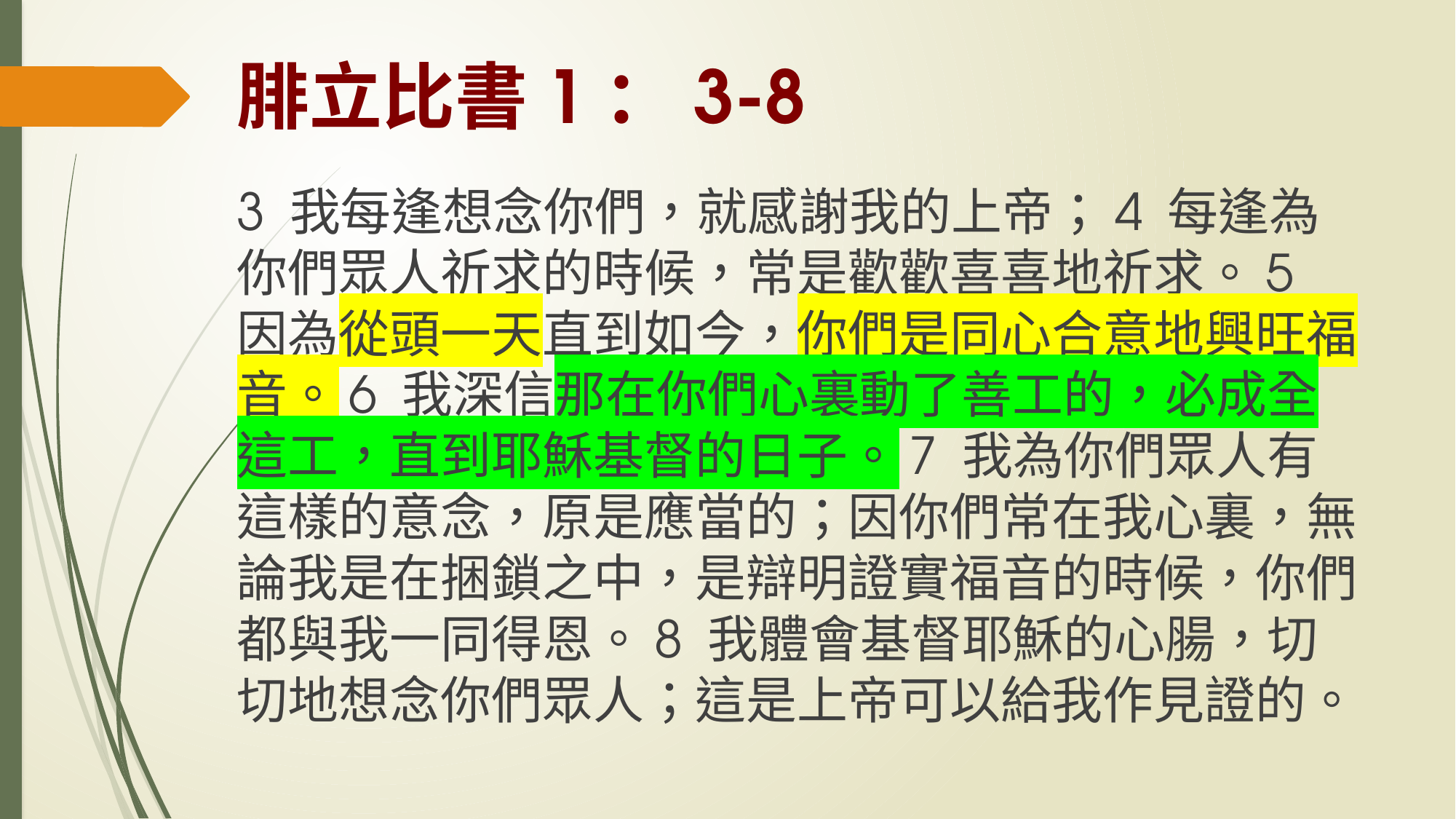

# 腓立比書1：3-8
3 我每逢想念你們，就感謝我的上帝；4 每逢為你們眾人祈求的時候，常是歡歡喜喜地祈求。5 因為從頭一天直到如今，你們是同心合意地興旺福音。6 我深信那在你們心裏動了善工的，必成全這工，直到耶穌基督的日子。7 我為你們眾人有這樣的意念，原是應當的；因你們常在我心裏，無論我是在捆鎖之中，是辯明證實福音的時候，你們都與我一同得恩。8 我體會基督耶穌的心腸，切切地想念你們眾人；這是上帝可以給我作見證的。